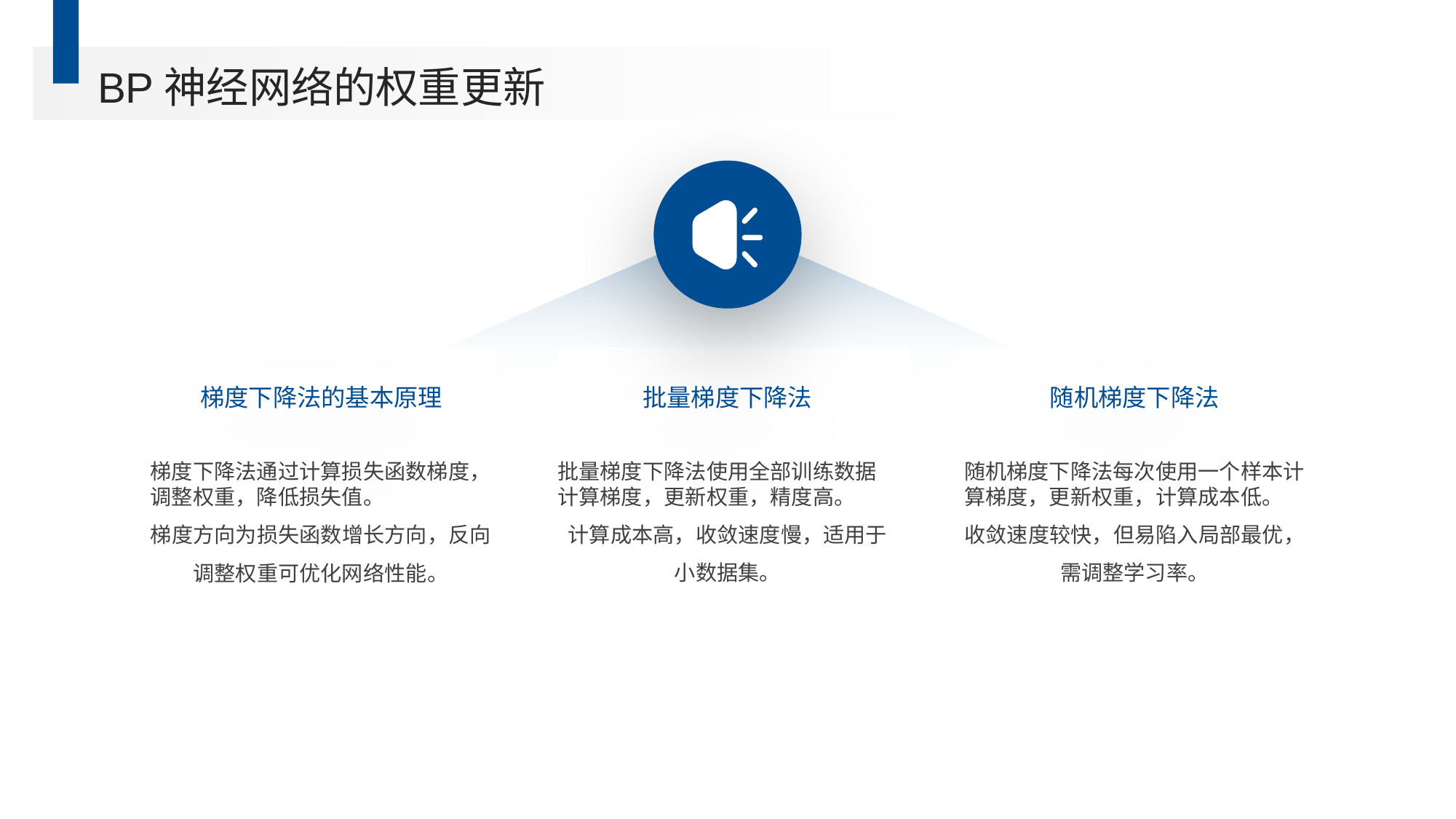

BP神经网络的权重更新

梯度下降法的基本原理
批量梯度下降法
随机梯度下降法
梯度下降法通过计算损失函数梯度，调整权重，降低损失值。
梯度方向为损失函数增长方向，反向调整权重可优化网络性能。
批量梯度下降法使用全部训练数据计算梯度，更新权重，精度高。
计算成本高，收敛速度慢，适用于小数据集。
随机梯度下降法每次使用一个样本计算梯度，更新权重，计算成本低。
收敛速度较快，但易陷入局部最优，需调整学习率。